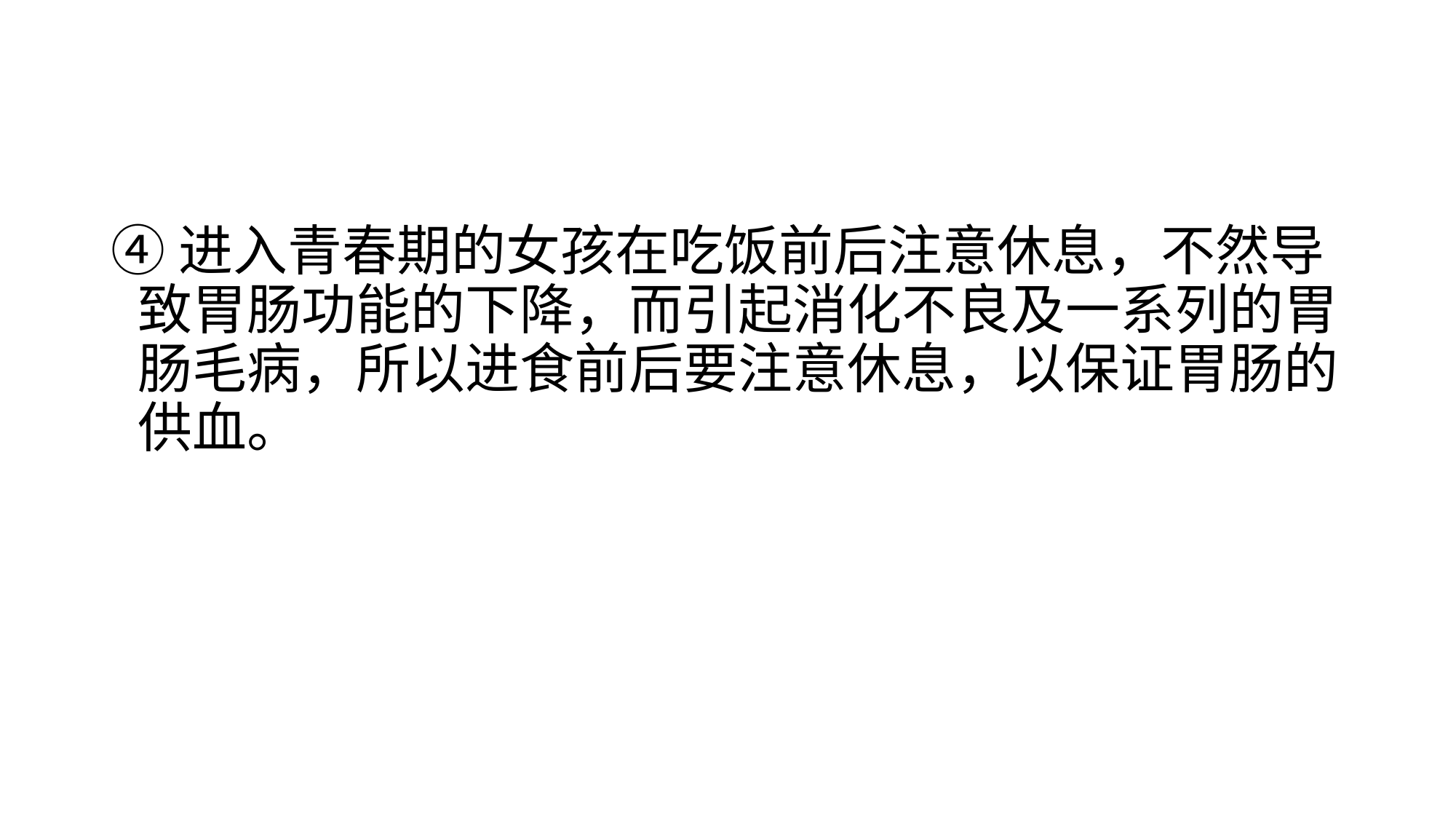

④进入青春期的女孩在吃饭前后注意休息，不然导致胃肠功能的下降，而引起消化不良及一系列的胃肠毛病，所以进食前后要注意休息，以保证胃肠的供血。